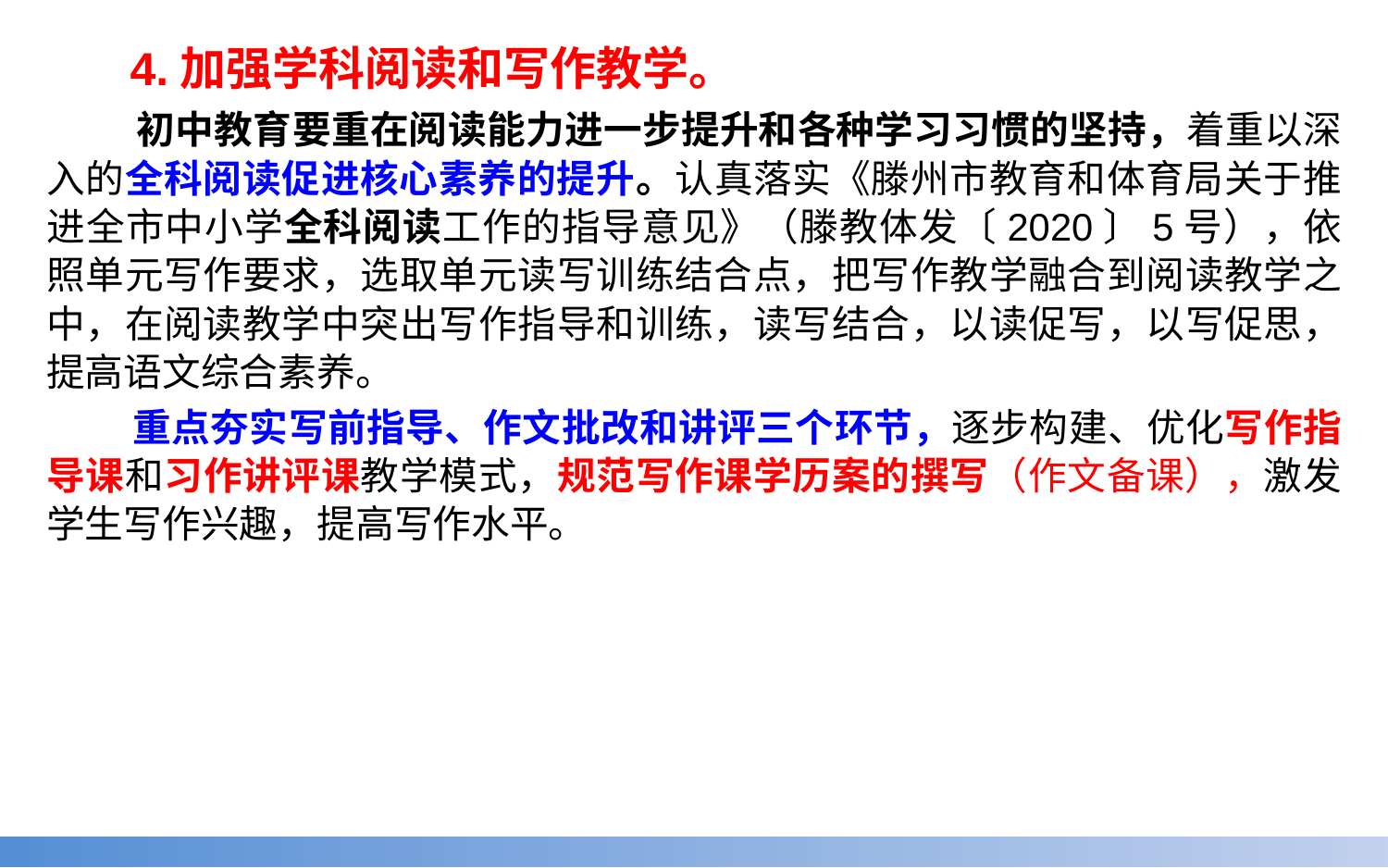

4.加强学科阅读和写作教学。
  初中教育要重在阅读能力进一步提升和各种学习习惯的坚持，着重以深入的全科阅读促进核心素养的提升。认真落实《滕州市教育和体育局关于推进全市中小学全科阅读工作的指导意见》（滕教体发〔2020〕5号），依照单元写作要求，选取单元读写训练结合点，把写作教学融合到阅读教学之中，在阅读教学中突出写作指导和训练，读写结合，以读促写，以写促思，提高语文综合素养。
  重点夯实写前指导、作文批改和讲评三个环节，逐步构建、优化写作指导课和习作讲评课教学模式，规范写作课学历案的撰写（作文备课），激发学生写作兴趣，提高写作水平。